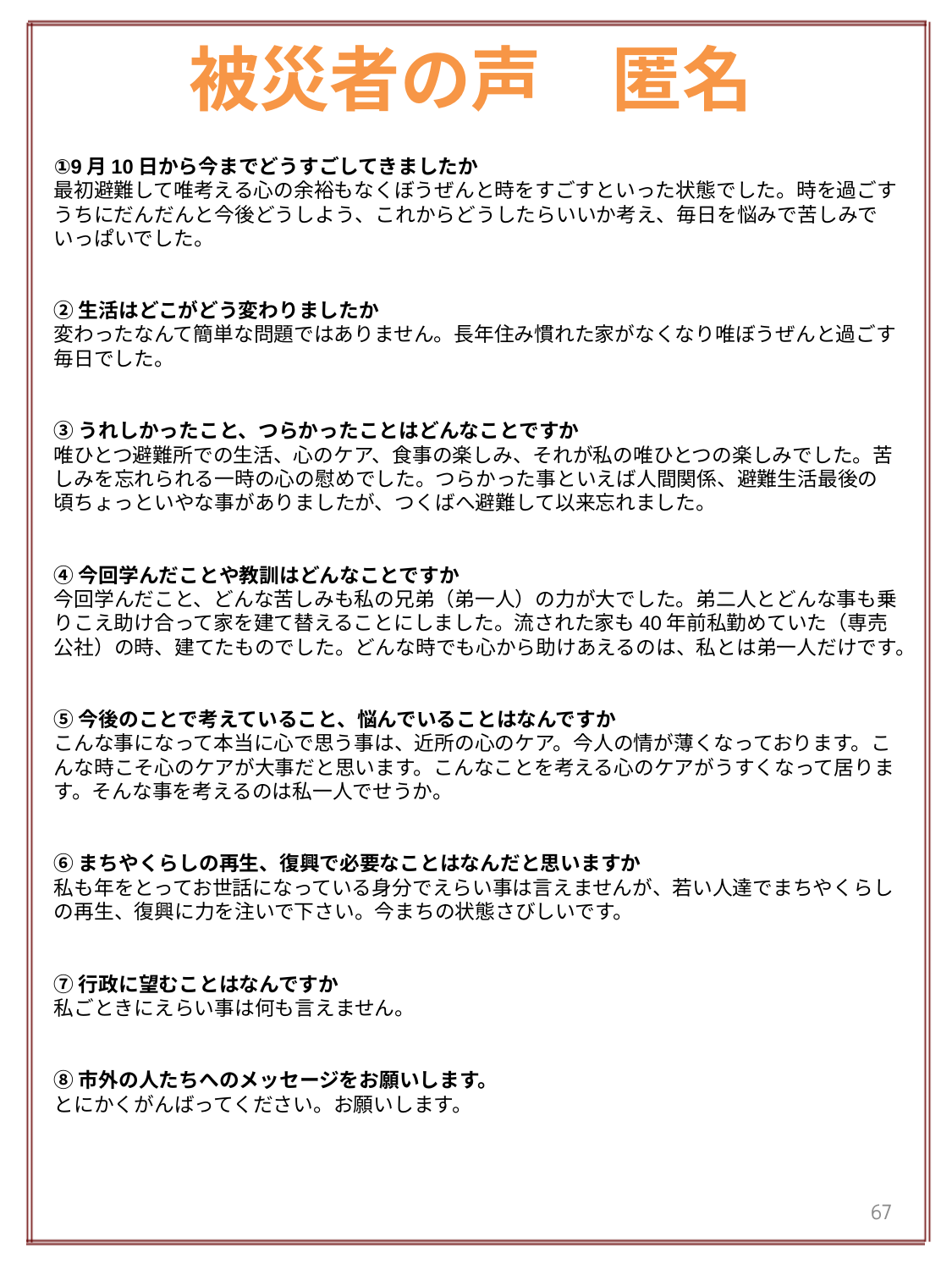

# 被災者の声　匿名
①9月10日から今までどうすごしてきましたか
最初避難して唯考える心の余裕もなくぼうぜんと時をすごすといった状態でした。時を過ごすうちにだんだんと今後どうしよう、これからどうしたらいいか考え、毎日を悩みで苦しみでいっぱいでした。

②生活はどこがどう変わりましたか
変わったなんて簡単な問題ではありません。長年住み慣れた家がなくなり唯ぼうぜんと過ごす毎日でした。

③うれしかったこと、つらかったことはどんなことですか
唯ひとつ避難所での生活、心のケア、食事の楽しみ、それが私の唯ひとつの楽しみでした。苦しみを忘れられる一時の心の慰めでした。つらかった事といえば人間関係、避難生活最後の頃ちょっといやな事がありましたが、つくばへ避難して以来忘れました。

④今回学んだことや教訓はどんなことですか
今回学んだこと、どんな苦しみも私の兄弟（弟一人）の力が大でした。弟二人とどんな事も乗りこえ助け合って家を建て替えることにしました。流された家も40年前私勤めていた（専売公社）の時、建てたものでした。どんな時でも心から助けあえるのは、私とは弟一人だけです。

⑤今後のことで考えていること、悩んでいることはなんですか
こんな事になって本当に心で思う事は、近所の心のケア。今人の情が薄くなっております。こんな時こそ心のケアが大事だと思います。こんなことを考える心のケアがうすくなって居ります。そんな事を考えるのは私一人でせうか。

⑥まちやくらしの再生、復興で必要なことはなんだと思いますか
私も年をとってお世話になっている身分でえらい事は言えませんが、若い人達でまちやくらしの再生、復興に力を注いで下さい。今まちの状態さびしいです。

⑦行政に望むことはなんですか
私ごときにえらい事は何も言えません。

⑧市外の人たちへのメッセージをお願いします。
とにかくがんばってください。お願いします。
67